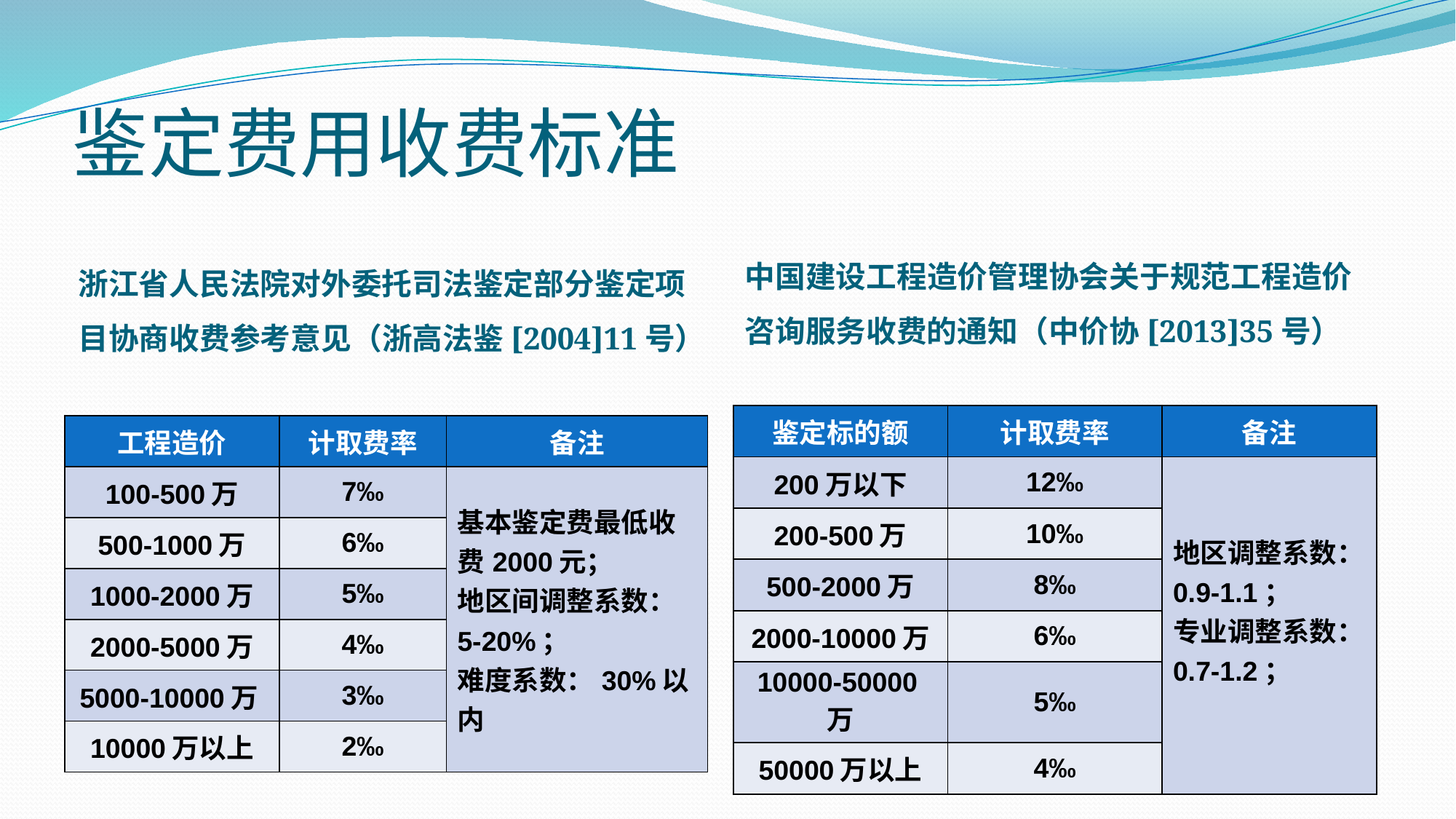

# 鉴定费用收费标准
浙江省人民法院对外委托司法鉴定部分鉴定项目协商收费参考意见（浙高法鉴[2004]11号）
中国建设工程造价管理协会关于规范工程造价咨询服务收费的通知（中价协[2013]35号）
| 鉴定标的额 | 计取费率 | 备注 |
| --- | --- | --- |
| 200万以下 | 12‰ | 地区调整系数：0.9-1.1； 专业调整系数：0.7-1.2； |
| 200-500万 | 10‰ |  |
| 500-2000万 | 8‰ |  |
| 2000-10000万 | 6‰ |  |
| 10000-50000万 | 5‰ |  |
| 50000万以上 | 4‰ |  |
| 工程造价 | 计取费率 | 备注 |
| --- | --- | --- |
| 100-500万 | 7‰ | 基本鉴定费最低收费2000元； 地区间调整系数：5-20%； 难度系数：30%以内 |
| 500-1000万 | 6‰ |  |
| 1000-2000万 | 5‰ |  |
| 2000-5000万 | 4‰ |  |
| 5000-10000万 | 3‰ |  |
| 10000万以上 | 2‰ |  |